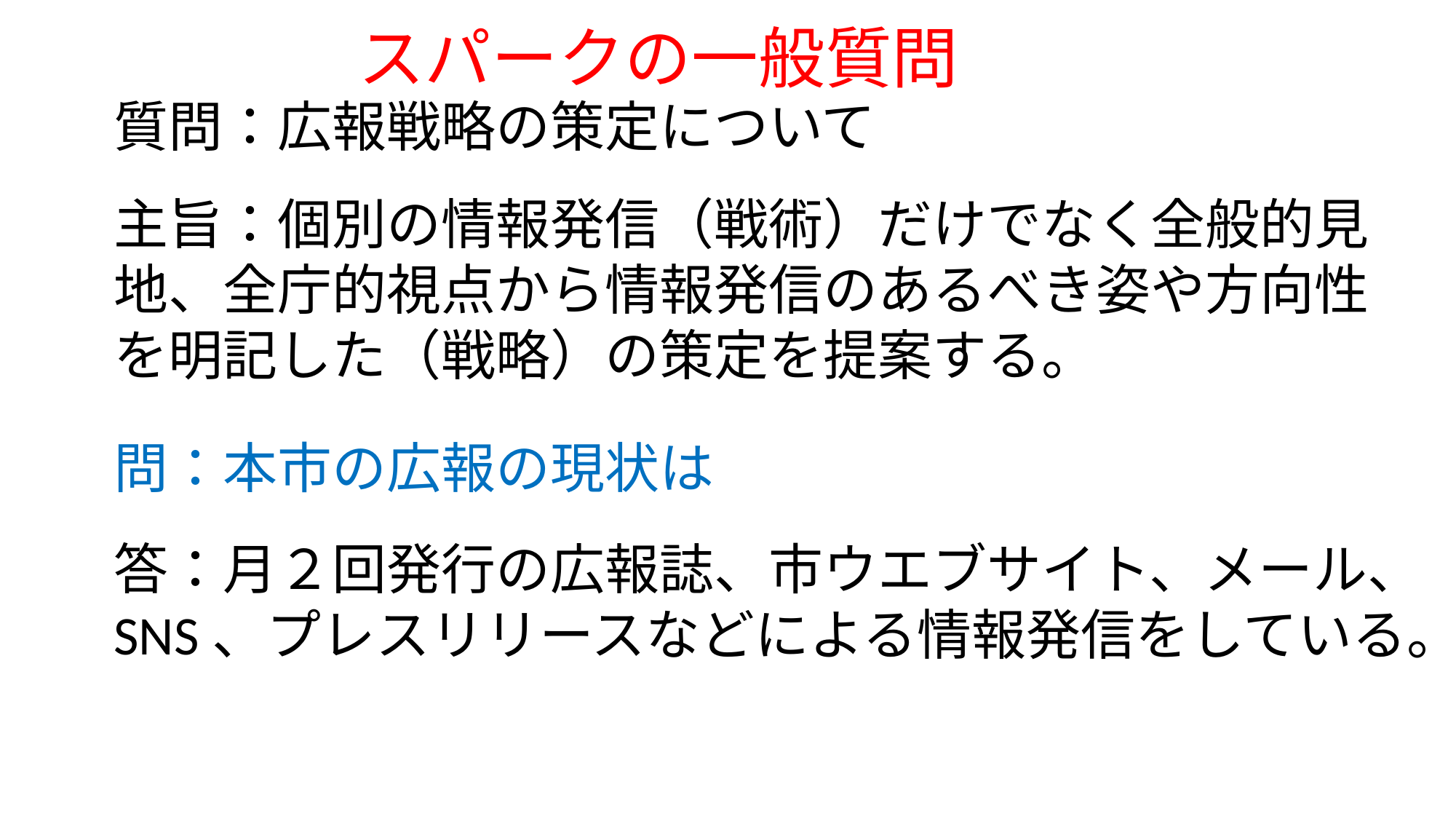

スパークの一般質問
質問：広報戦略の策定について
主旨：個別の情報発信（戦術）だけでなく全般的見地、全庁的視点から情報発信のあるべき姿や方向性を明記した（戦略）の策定を提案する。
問：本市の広報の現状は
答：月２回発行の広報誌、市ウエブサイト、メール、SNS、プレスリリースなどによる情報発信をしている。